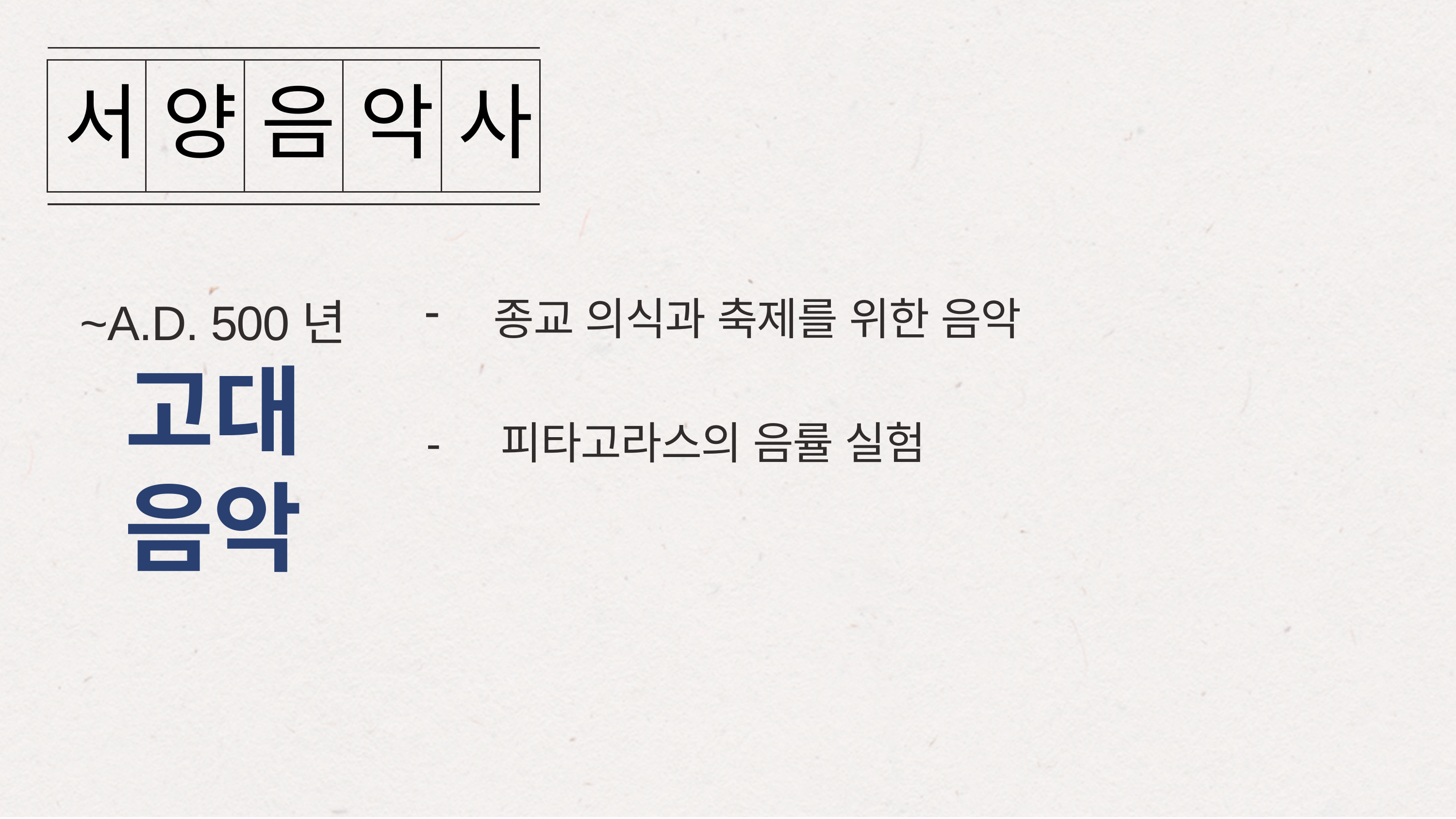

| 서 | 양 | 음 | 악 | 사 |
| --- | --- | --- | --- | --- |

종교 의식과 축제를 위한 음악
~A.D. 500년
고대 음악
-    피타고라스의 음률 실험